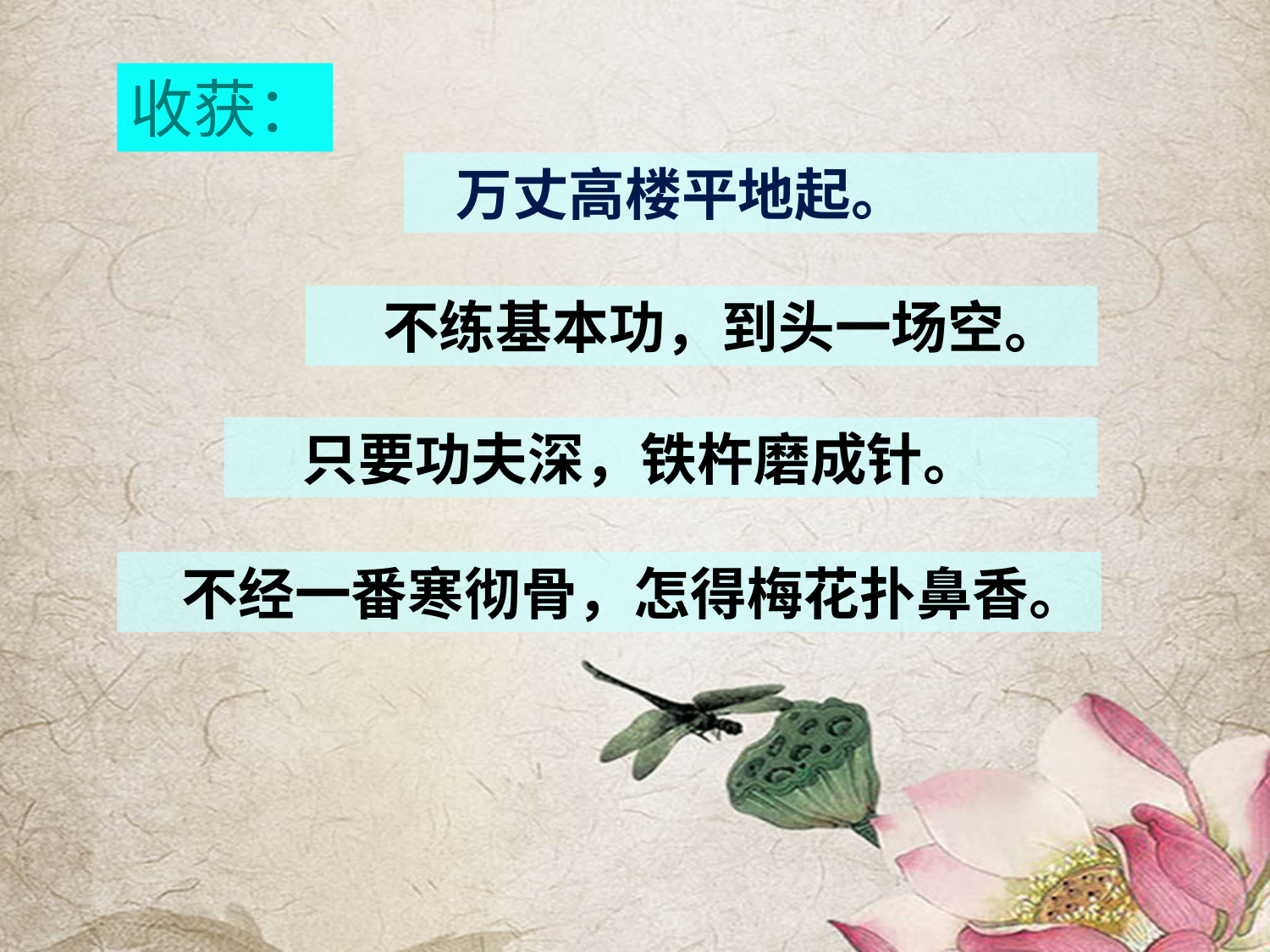

收获：
  万丈高楼平地起。
    不练基本功，到头一场空。
    只要功夫深，铁杵磨成针。
   不经一番寒彻骨，怎得梅花扑鼻香。